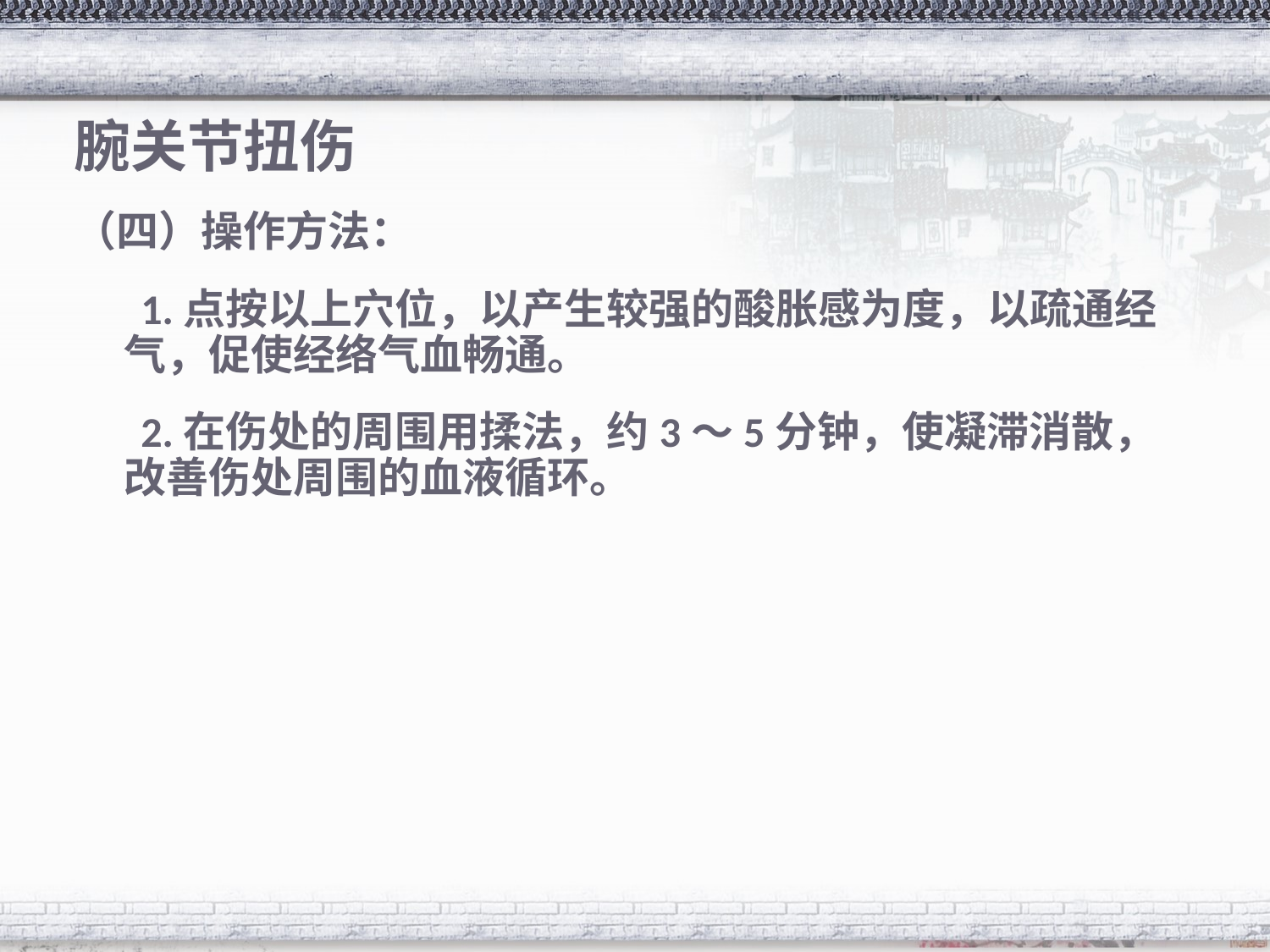

# 腕关节扭伤
（四）操作方法：
       1.点按以上穴位，以产生较强的酸胀感为度，以疏通经气，促使经络气血畅通。
       2.在伤处的周围用揉法，约3～5分钟，使凝滞消散，改善伤处周围的血液循环。